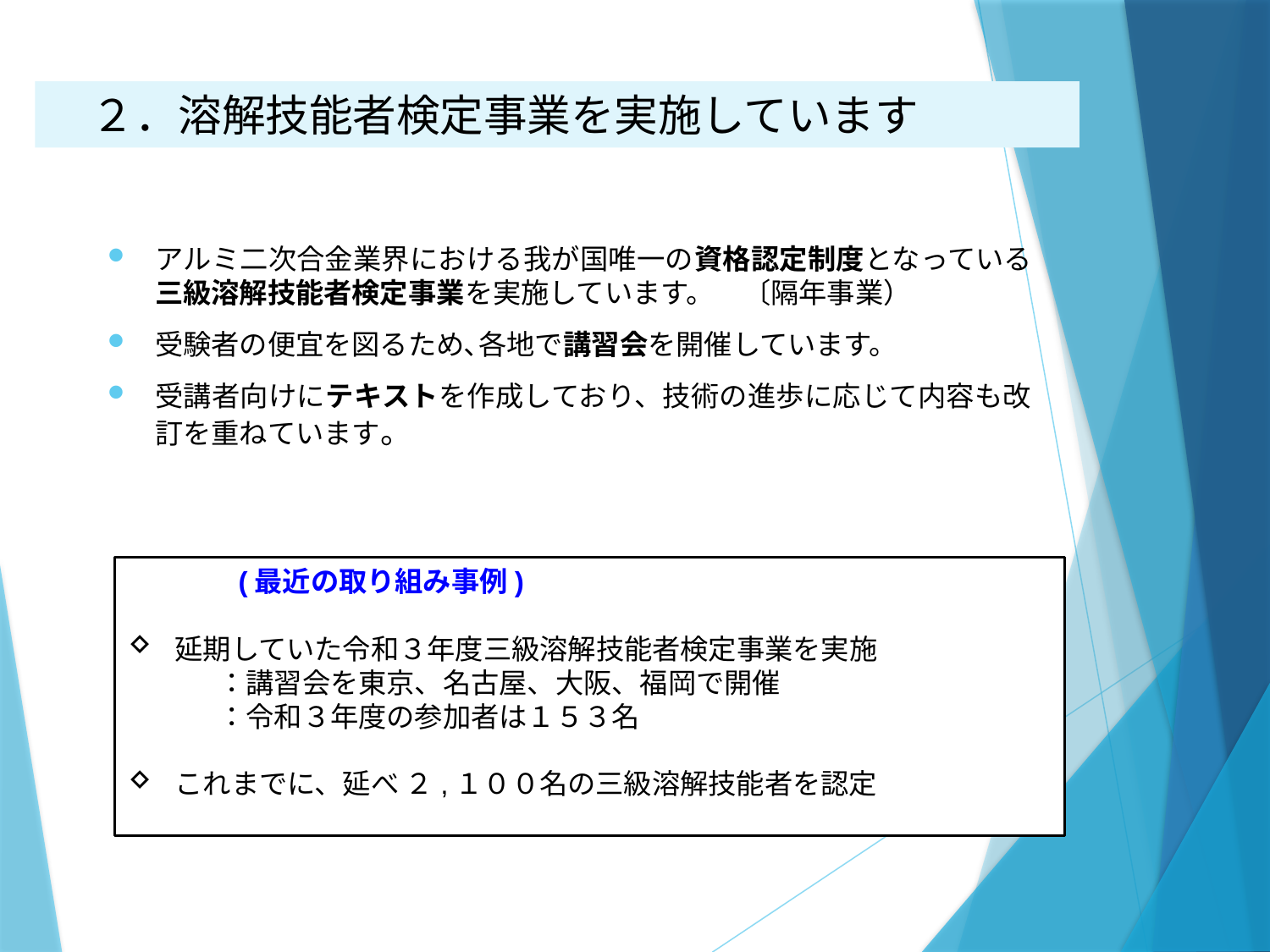

# ２．溶解技能者検定事業を実施しています
アルミ二次合金業界における我が国唯一の資格認定制度となっている三級溶解技能者検定事業を実施しています。　〔隔年事業）
受験者の便宜を図るため､各地で講習会を開催しています。
受講者向けにテキストを作成しており、技術の進歩に応じて内容も改訂を重ねています。

(最近の取り組み事例)

延期していた令和３年度三級溶解技能者検定事業を実施
　　　 ：講習会を東京、名古屋、大阪、福岡で開催
　　　 ：令和３年度の参加者は１５３名

これまでに、延べ ２,１００名の三級溶解技能者を認定